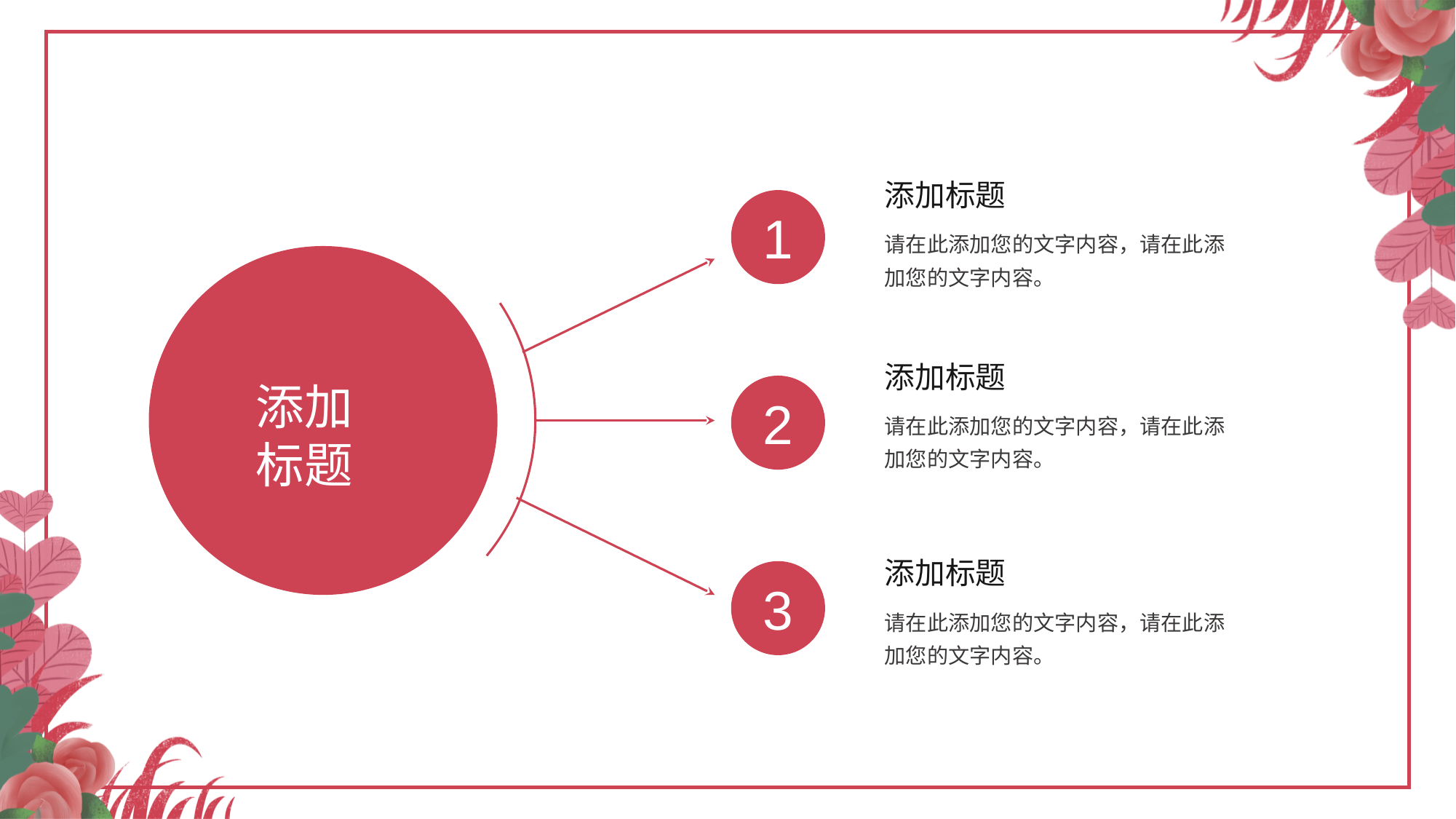

添加标题
1

请在此添加您的文字内容，请在此添加您的文字内容。

添加标题
添加标题
2
请在此添加您的文字内容，请在此添加您的文字内容。
添加标题
3
请在此添加您的文字内容，请在此添加您的文字内容。